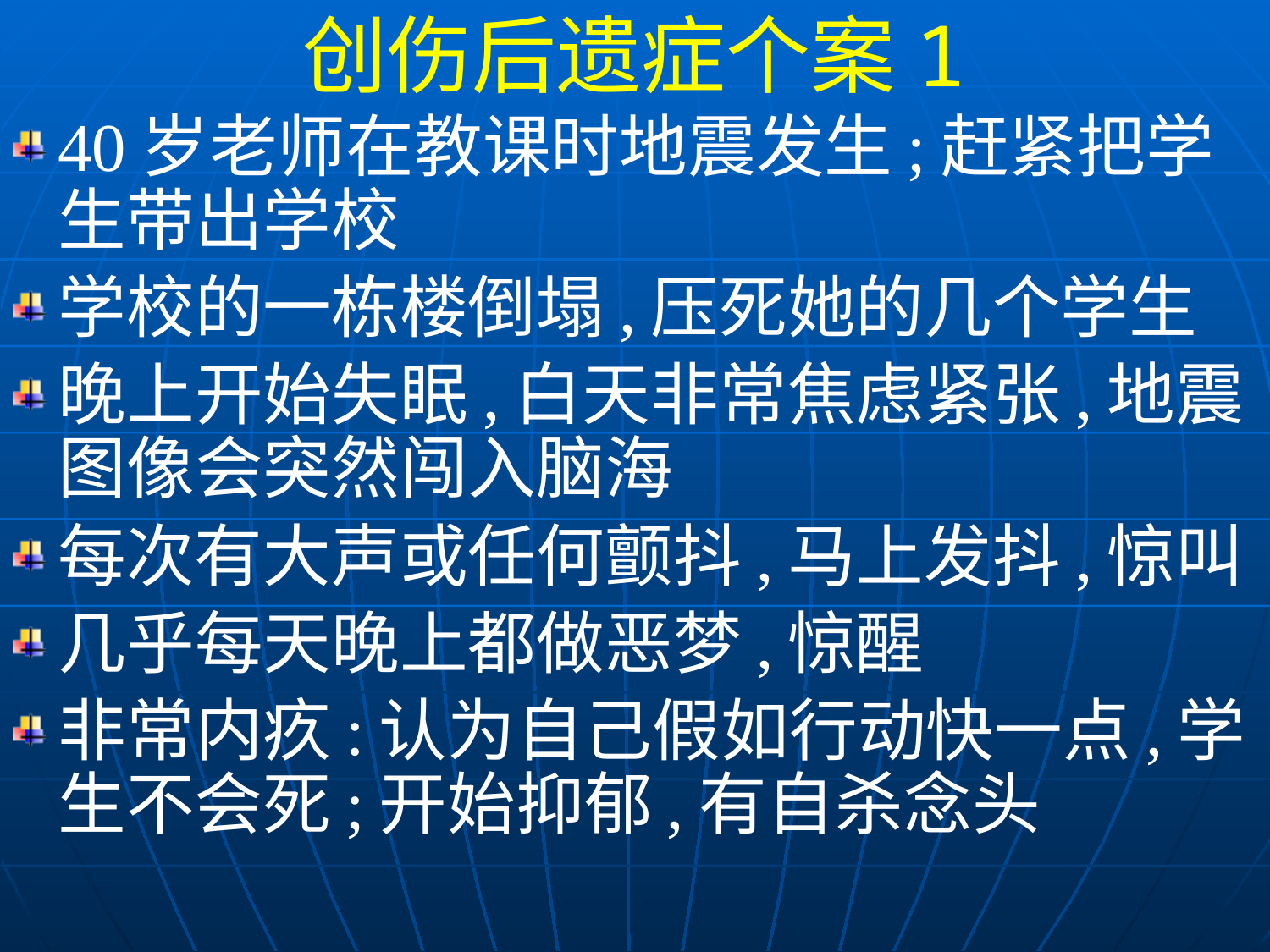

创伤后遗症个案1
40岁老师在教课时地震发生;赶紧把学生带出学校
学校的一栋楼倒塌,压死她的几个学生
晚上开始失眠,白天非常焦虑紧张,地震图像会突然闯入脑海
每次有大声或任何颤抖,马上发抖,惊叫
几乎每天晚上都做恶梦,惊醒
非常内疚:认为自己假如行动快一点,学生不会死;开始抑郁,有自杀念头